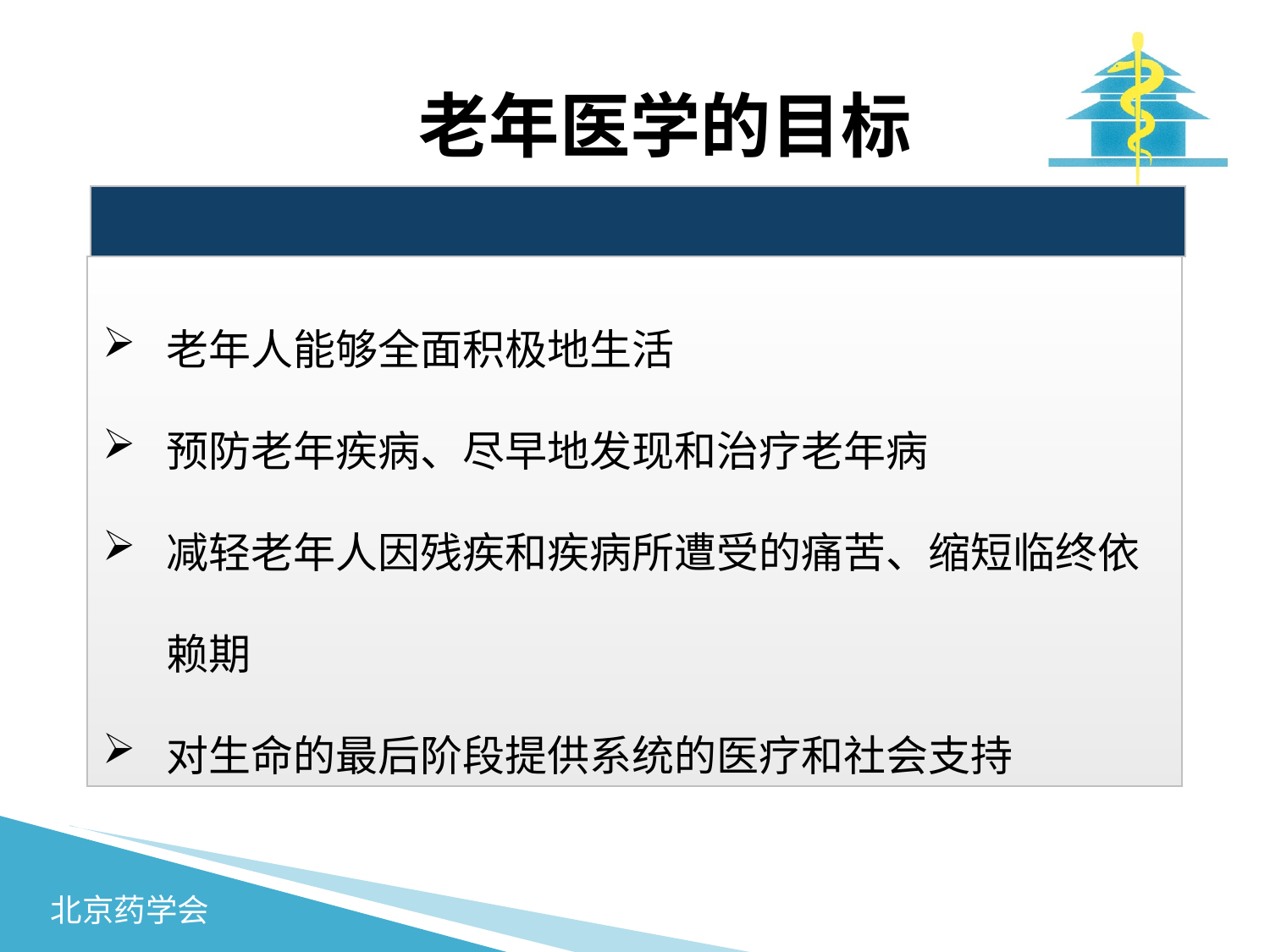

老年医学的目标

老年人能够全面积极地生活
预防老年疾病、尽早地发现和治疗老年病
减轻老年人因残疾和疾病所遭受的痛苦、缩短临终依赖期
对生命的最后阶段提供系统的医疗和社会支持